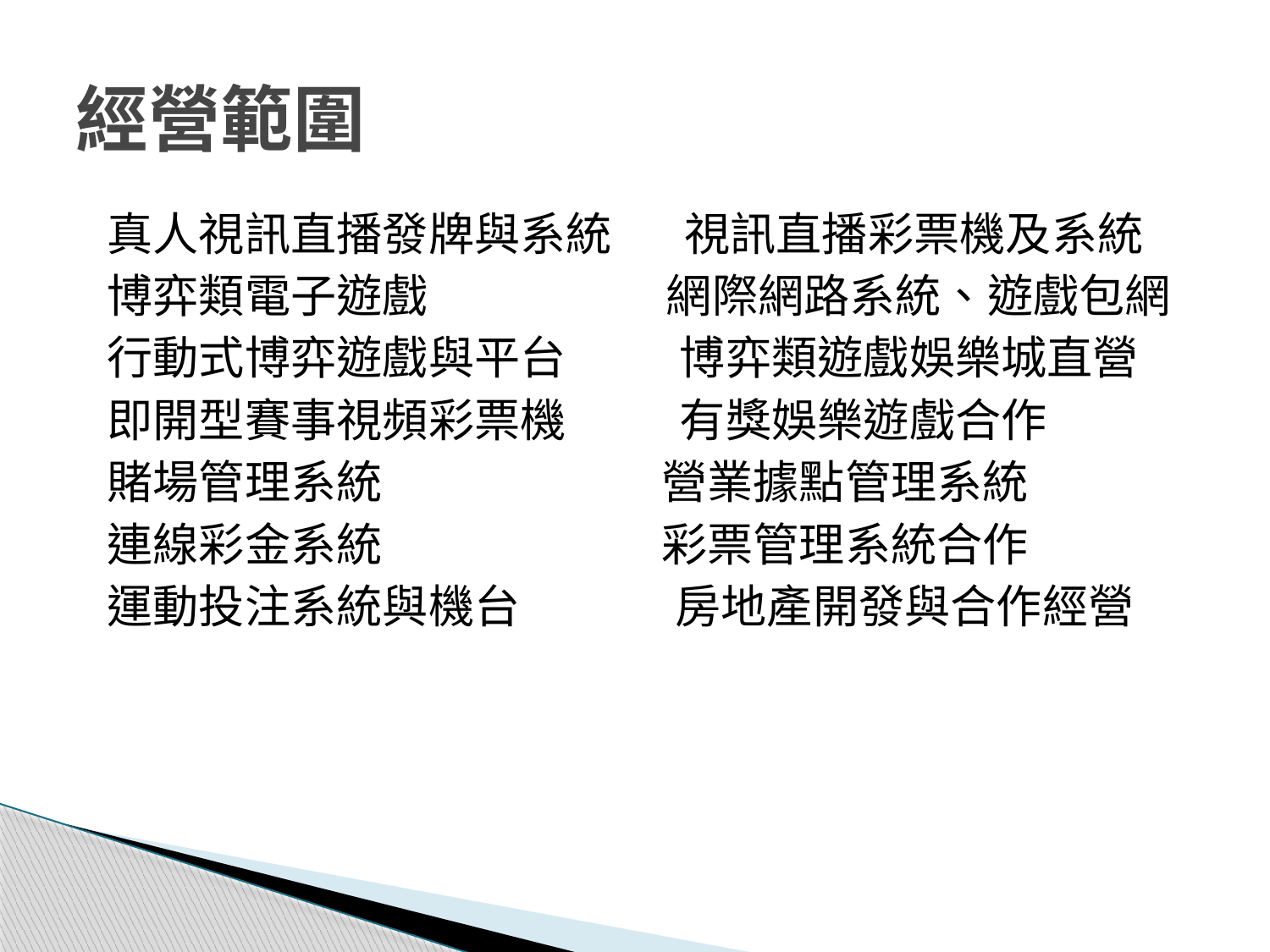

# 經營範圍
真人視訊直播發牌與系統       視訊直播彩票機及系統
博弈類電子遊戲                       網際網路系統、遊戲包網
行動式博弈遊戲與平台           博弈類遊戲娛樂城直營
即開型賽事視頻彩票機           有獎娛樂遊戲合作
賭場管理系統                           營業據點管理系統
連線彩金系統                           彩票管理系統合作
運動投注系統與機台               房地產開發與合作經營